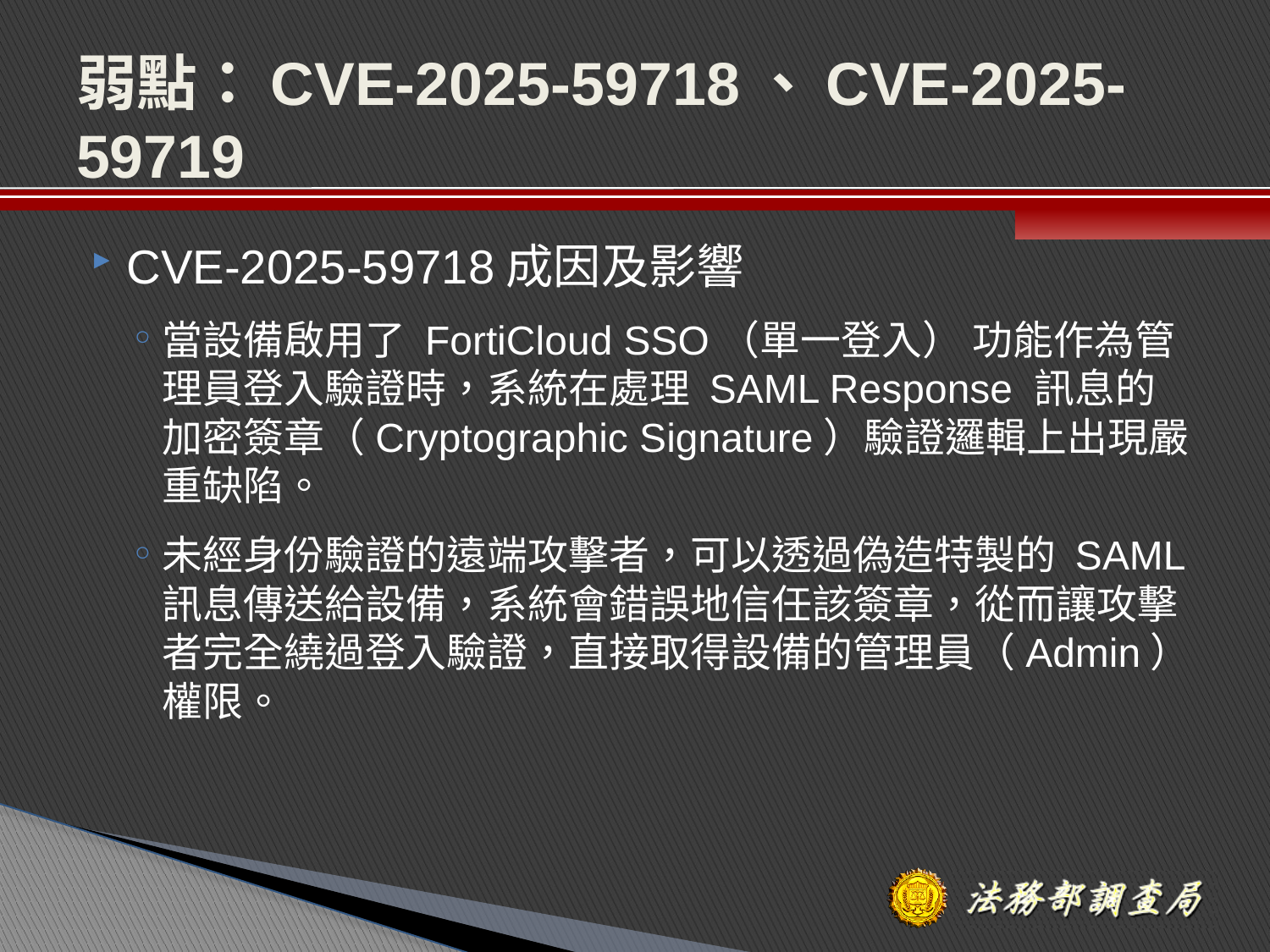

# 弱點：CVE-2025-59718、CVE-2025-59719
CVE-2025-59718成因及影響
當設備啟用了 FortiCloud SSO（單一登入） 功能作為管理員登入驗證時，系統在處理 SAML Response 訊息的加密簽章（Cryptographic Signature）驗證邏輯上出現嚴重缺陷。
未經身份驗證的遠端攻擊者，可以透過偽造特製的 SAML 訊息傳送給設備，系統會錯誤地信任該簽章，從而讓攻擊者完全繞過登入驗證，直接取得設備的管理員（Admin）權限。